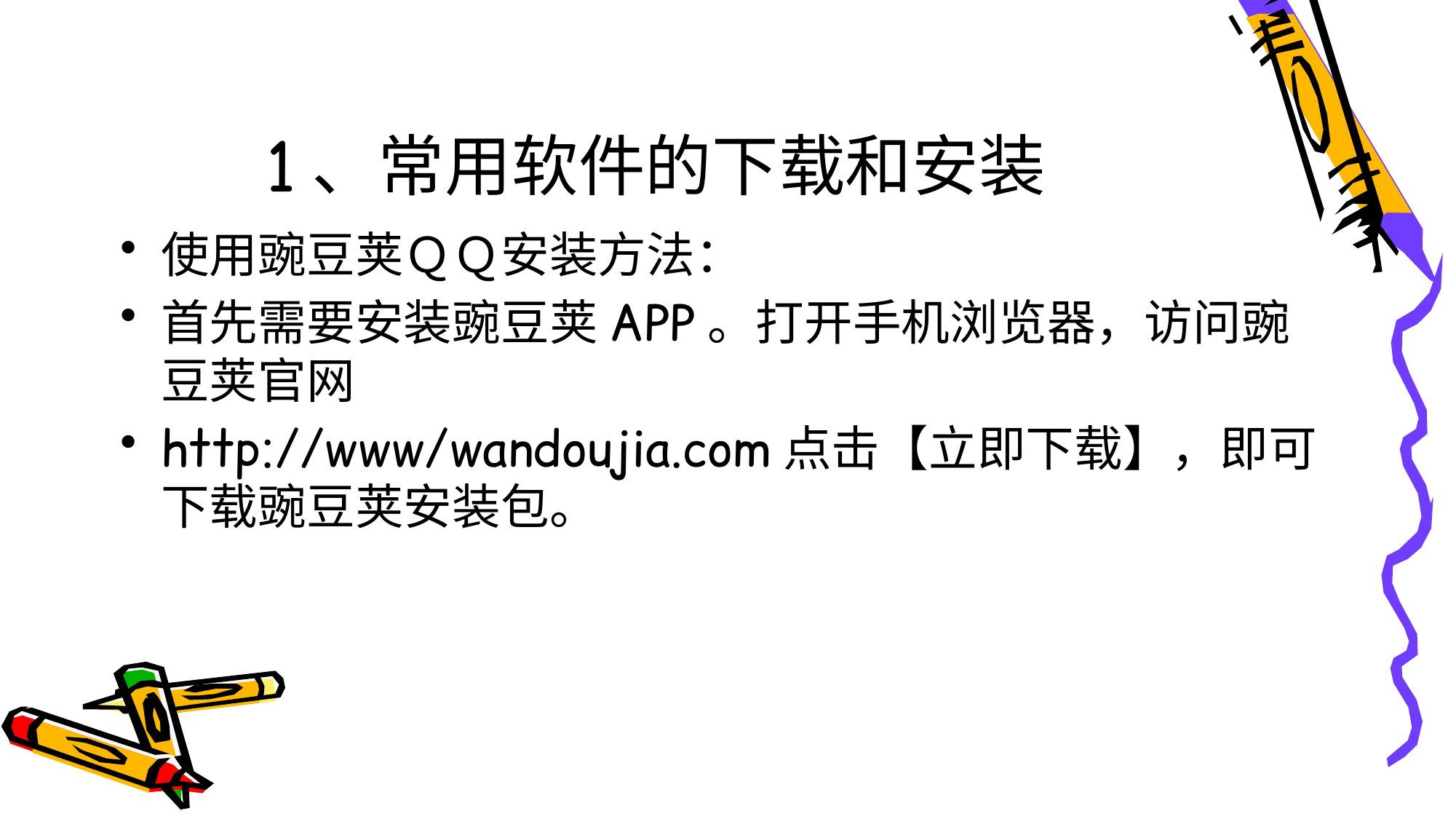

# 1、常用软件的下载和安装
使用豌豆荚ＱＱ安装方法：
首先需要安装豌豆荚APP。打开手机浏览器，访问豌豆荚官网
http://www/wandoujia.com点击【立即下载】，即可下载豌豆荚安装包。